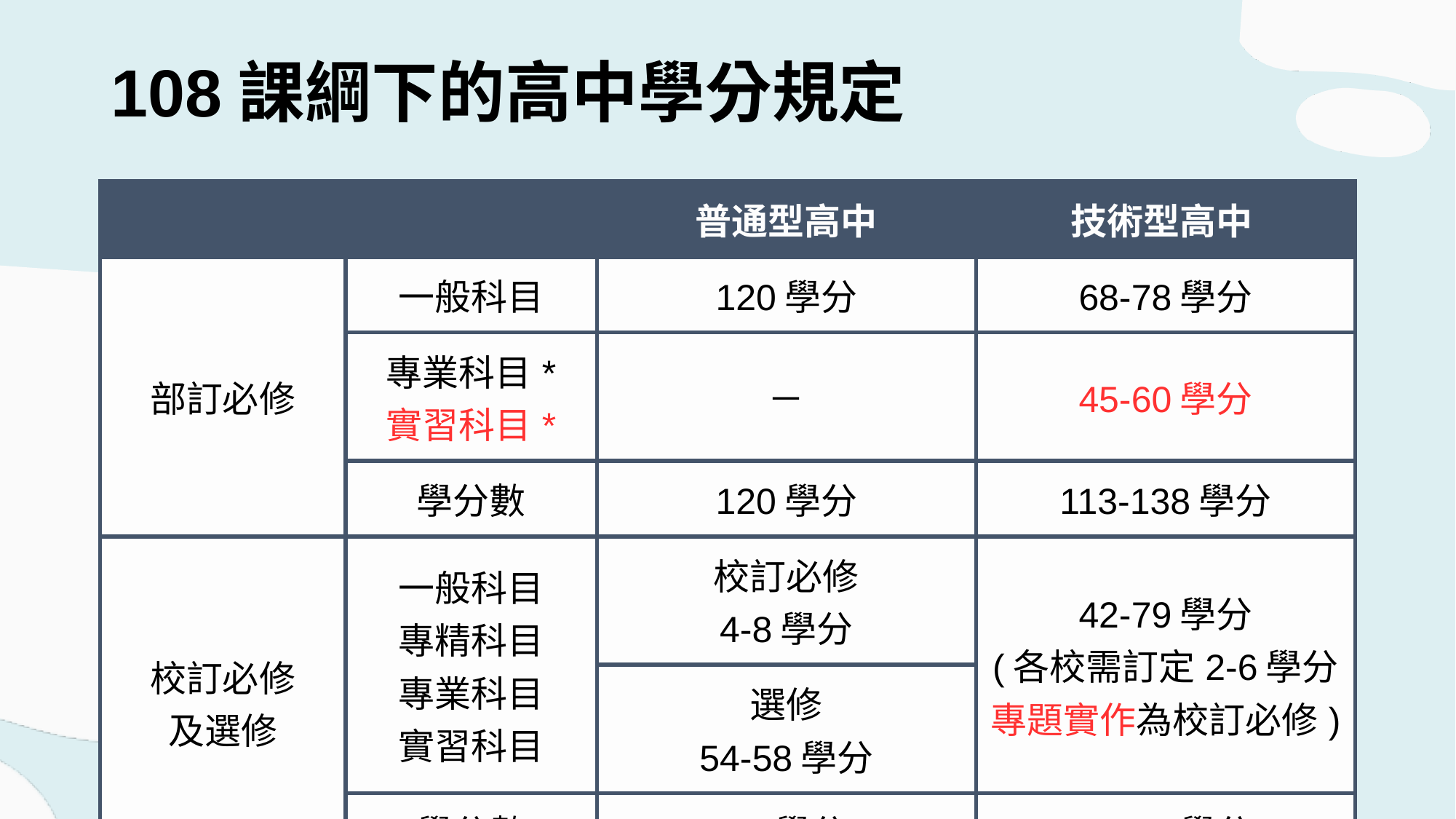

# 108課綱下的高中學分規定
|  |  | 普通型高中 | 技術型高中 |
| --- | --- | --- | --- |
| 部訂必修 | 一般科目 | 120學分 | 68-78學分 |
| 部訂必修 | 專業科目\* 實習科目\* | － | 45-60學分 |
| 部訂必修 | 學分數 | 120學分 | 113-138學分 |
| 校訂必修 及選修 | 一般科目 專精科目 專業科目 實習科目 | 校訂必修 4-8學分 | 42-79學分 (各校需訂定2-6學分 專題實作為校訂必修) |
| 校訂必修及選修 | 一般科目 專精科目 專業科目 實習科目 | 選修 54-58學分 | 42-79學分 (各校需訂定2-6學分 專題實作為校訂必修) |
| 校訂必修及選修 | 學分數 | 62學分 | 42-79學分 |